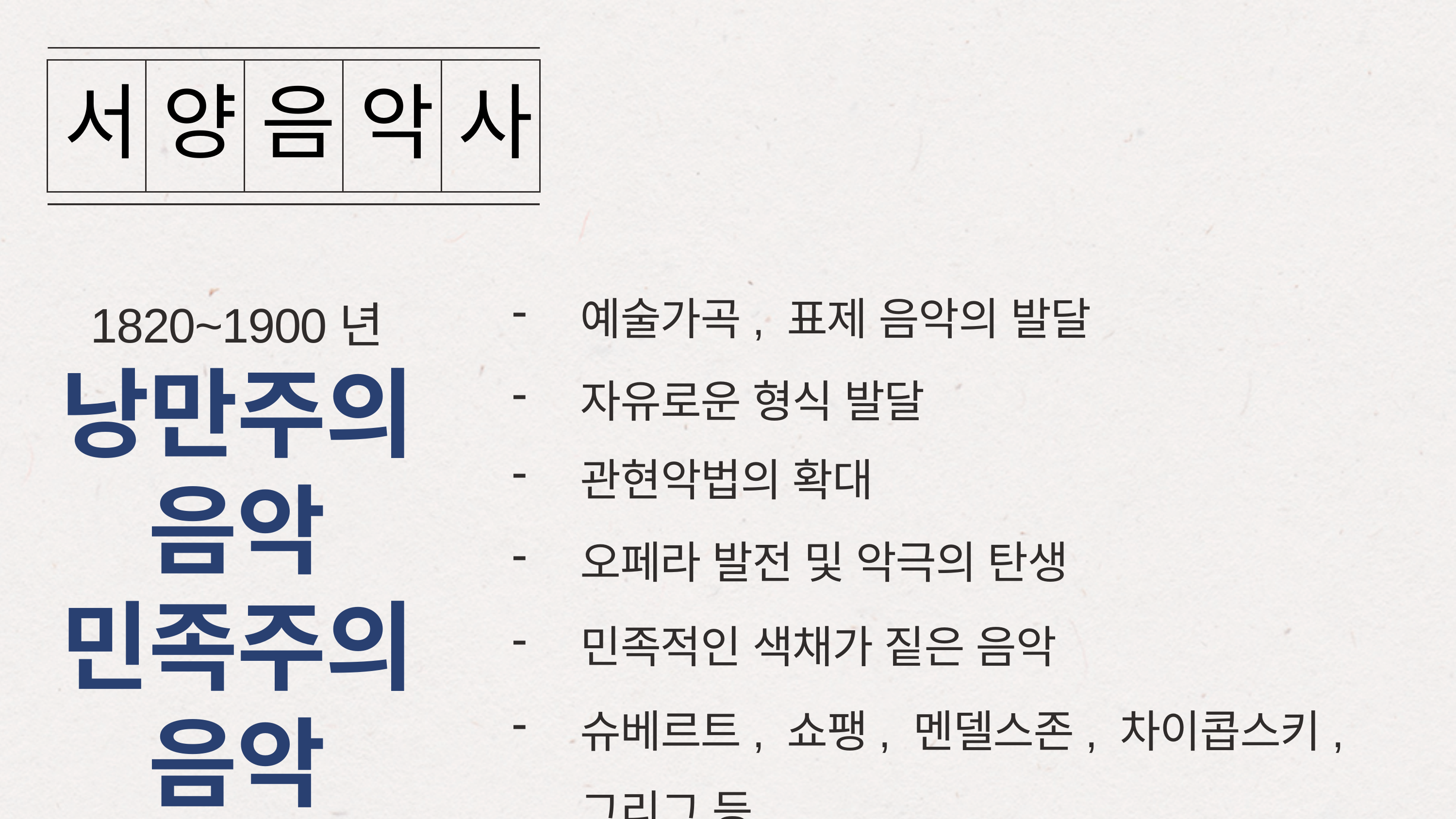

| 서 | 양 | 음 | 악 | 사 |
| --- | --- | --- | --- | --- |

예술가곡, 표제 음악의 발달
1820~1900년
낭만주의 음악
민족주의 음악
자유로운 형식 발달
관현악법의 확대
오페라 발전 및 악극의 탄생
민족적인 색채가 짙은 음악
슈베르트, 쇼팽, 멘델스존, 차이콥스키, 그리그 등